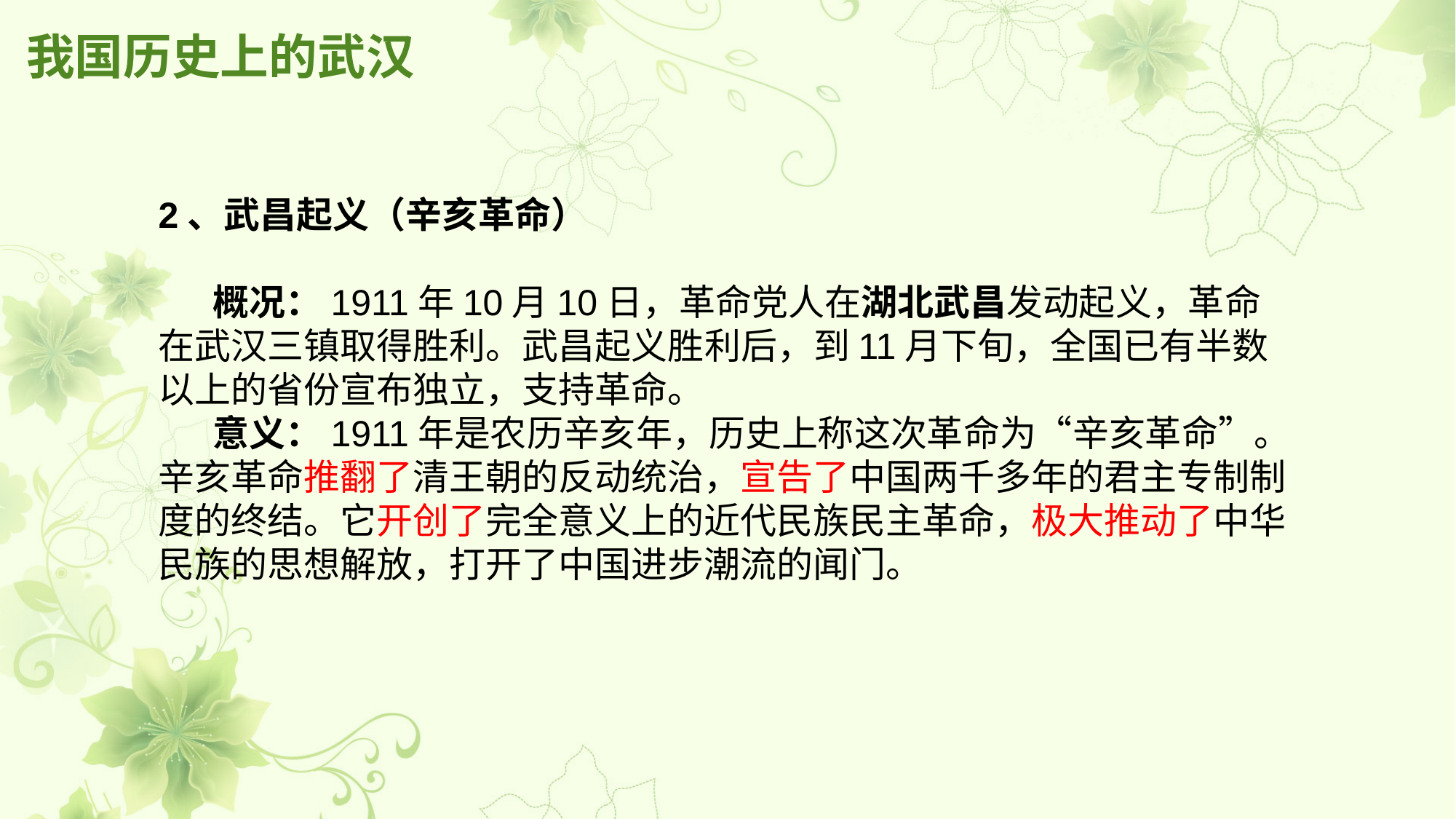

# 我国历史上的武汉
2、武昌起义（辛亥革命）

概况：1911年10月10日，革命党人在湖北武昌发动起义，革命在武汉三镇取得胜利。武昌起义胜利后，到11月下旬，全国已有半数以上的省份宣布独立，支持革命。
意义：1911年是农历辛亥年，历史上称这次革命为“辛亥革命”。辛亥革命推翻了清王朝的反动统治，宣告了中国两千多年的君主专制制度的终结。它开创了完全意义上的近代民族民主革命，极大推动了中华民族的思想解放，打开了中国进步潮流的闻门。